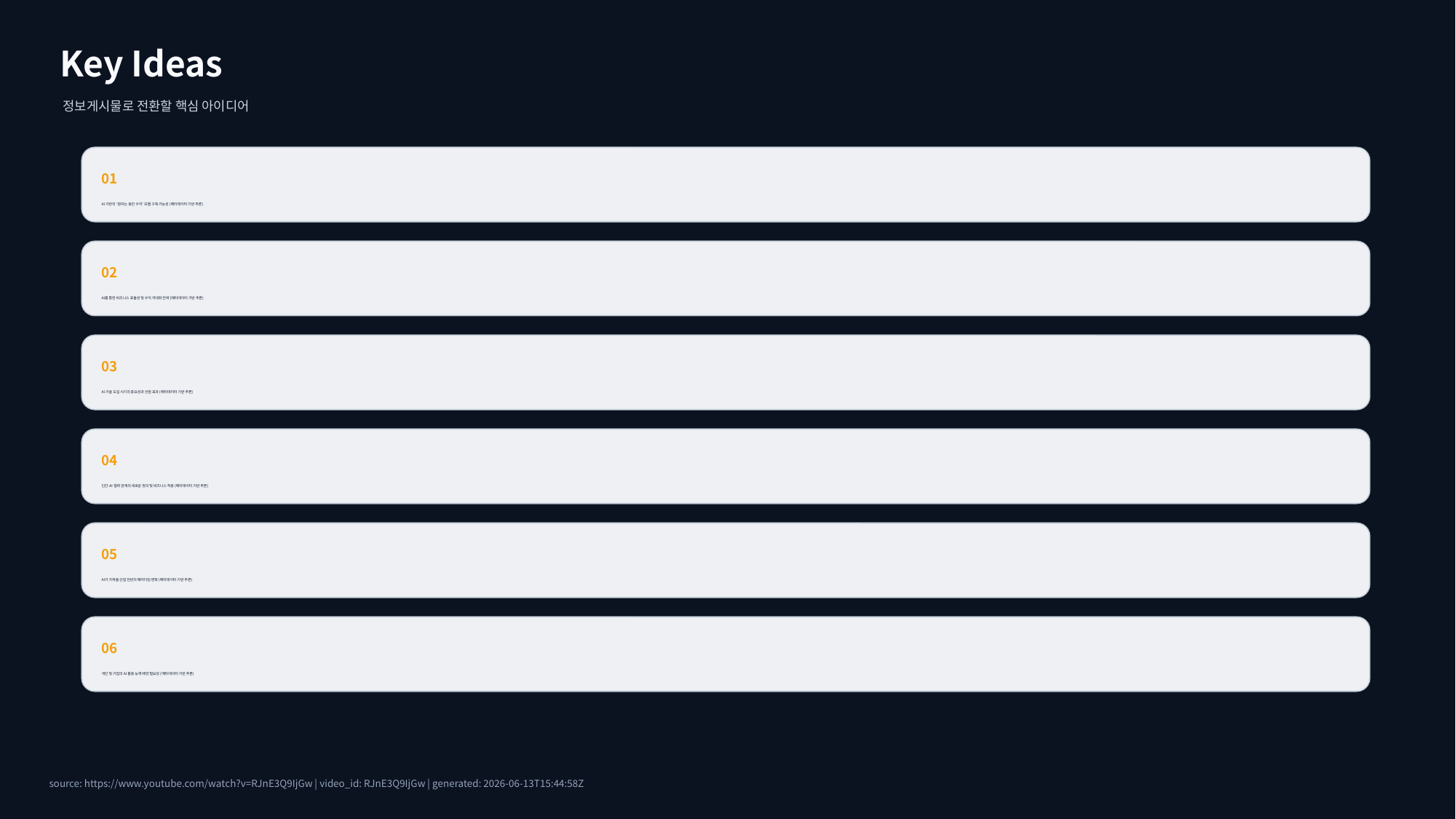

Key Ideas
정보게시물로 전환할 핵심 아이디어

01
AI 기반의 '잠자는 동안 수익' 모델 구축 가능성 (메타데이터 기반 추론)

02
AI를 통한 비즈니스 효율성 및 수익 극대화 전략 (메타데이터 기반 추론)

03
AI 기술 도입 시기의 중요성과 선점 효과 (메타데이터 기반 추론)

04
인간-AI 협력 관계의 새로운 정의 및 비즈니스 적용 (메타데이터 기반 추론)

05
AI가 가져올 산업 전반의 패러다임 변화 (메타데이터 기반 추론)

06
개인 및 기업의 AI 활용 능력 배양 필요성 (메타데이터 기반 추론)
source: https://www.youtube.com/watch?v=RJnE3Q9IjGw | video_id: RJnE3Q9IjGw | generated: 2026-06-13T15:44:58Z